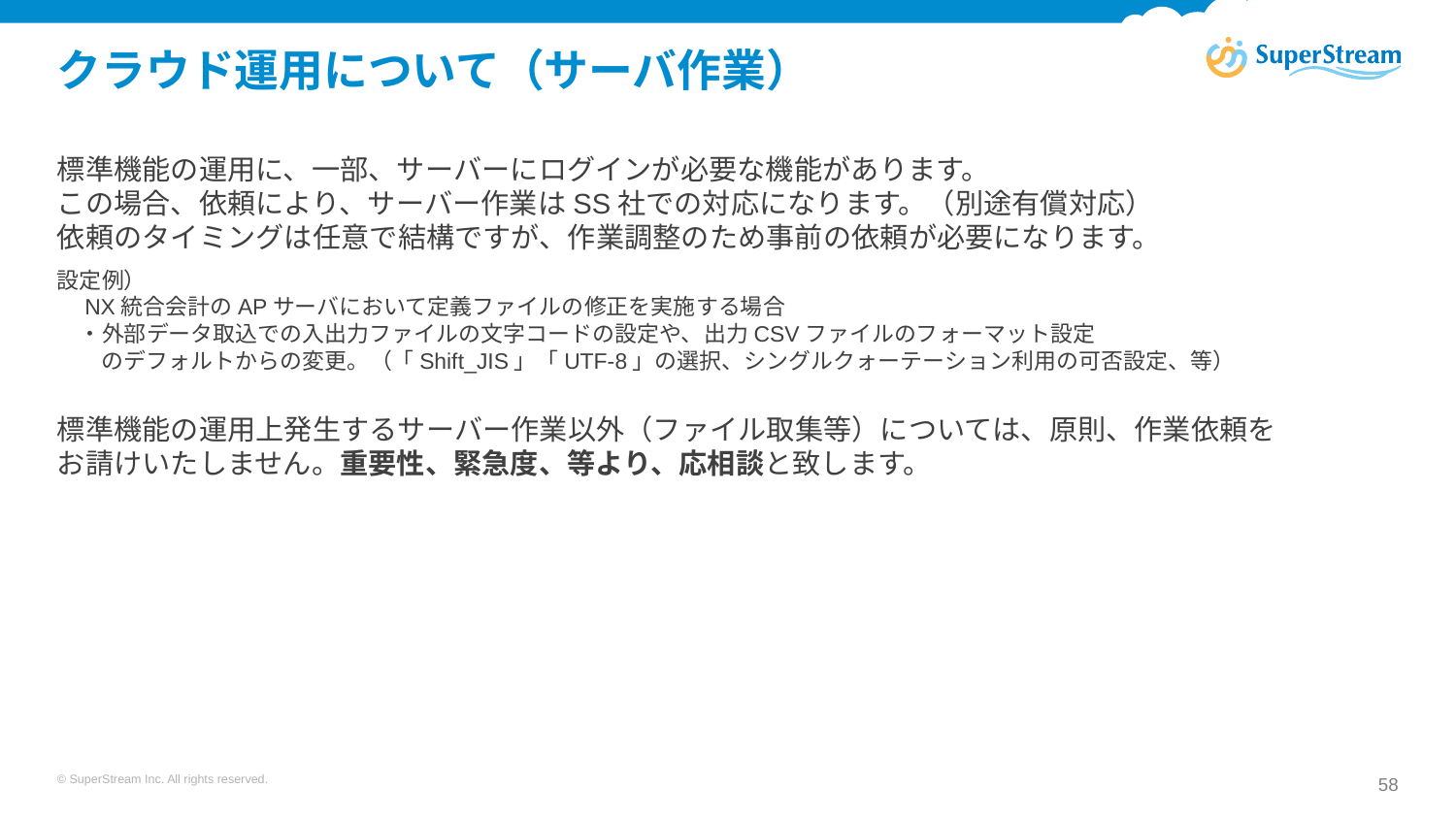

# クラウド運用について（サーバ作業）
標準機能の運用に、一部、サーバーにログインが必要な機能があります。
この場合、依頼により、サーバー作業はSS社での対応になります。（別途有償対応）
依頼のタイミングは任意で結構ですが、作業調整のため事前の依頼が必要になります。
設定例）
　NX統合会計のAPサーバにおいて定義ファイルの修正を実施する場合
　・外部データ取込での入出力ファイルの文字コードの設定や、出力CSVファイルのフォーマット設定
　　のデフォルトからの変更。（「Shift_JIS」「UTF-8」の選択、シングルクォーテーション利用の可否設定、等）

標準機能の運用上発生するサーバー作業以外（ファイル取集等）については、原則、作業依頼を
お請けいたしません。重要性、緊急度、等より、応相談と致します。

© SuperStream Inc. All rights reserved.
58